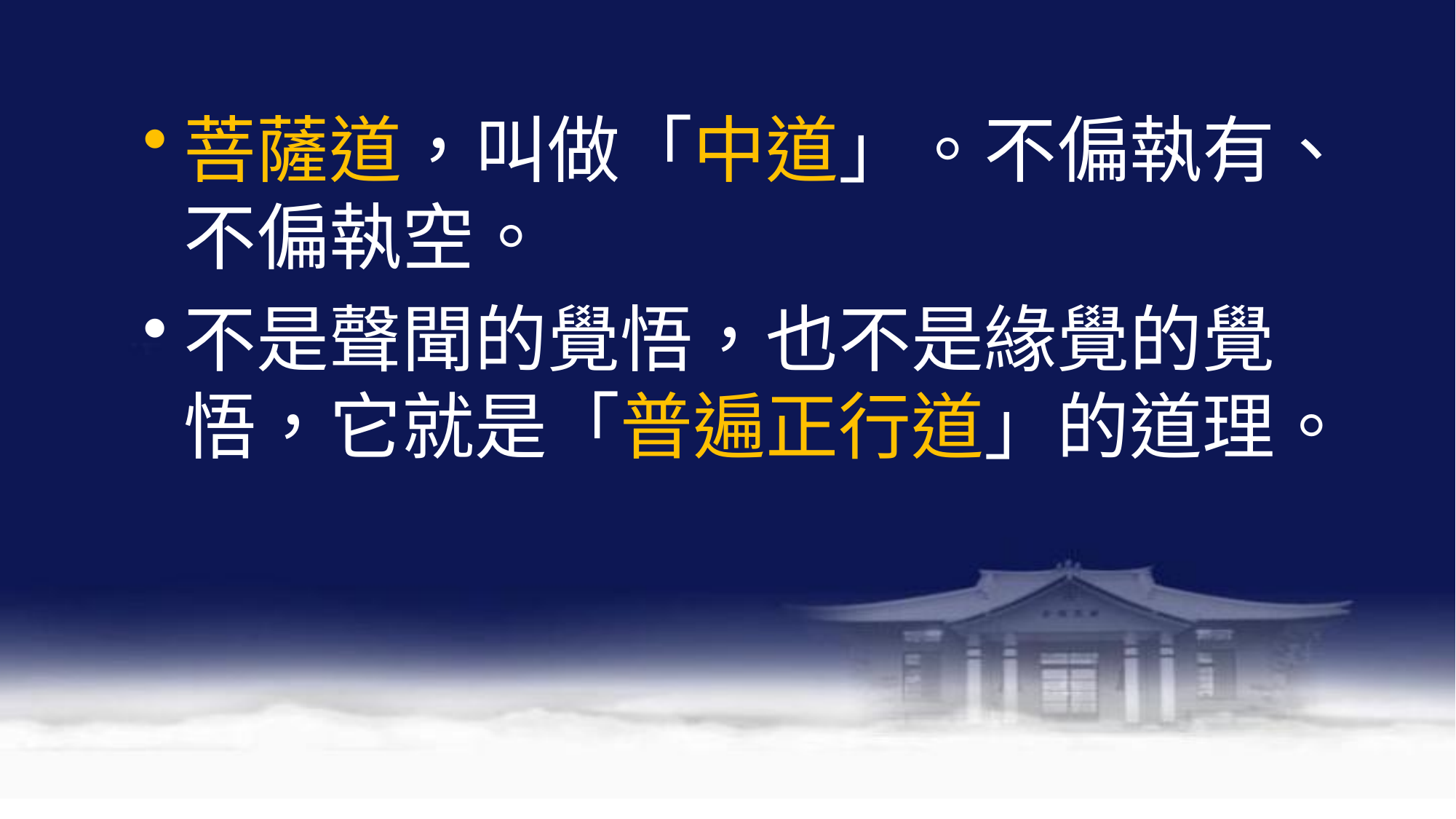

菩薩道，叫做「中道」。不偏執有、不偏執空。
不是聲聞的覺悟，也不是緣覺的覺悟，它就是「普遍正行道」的道理。